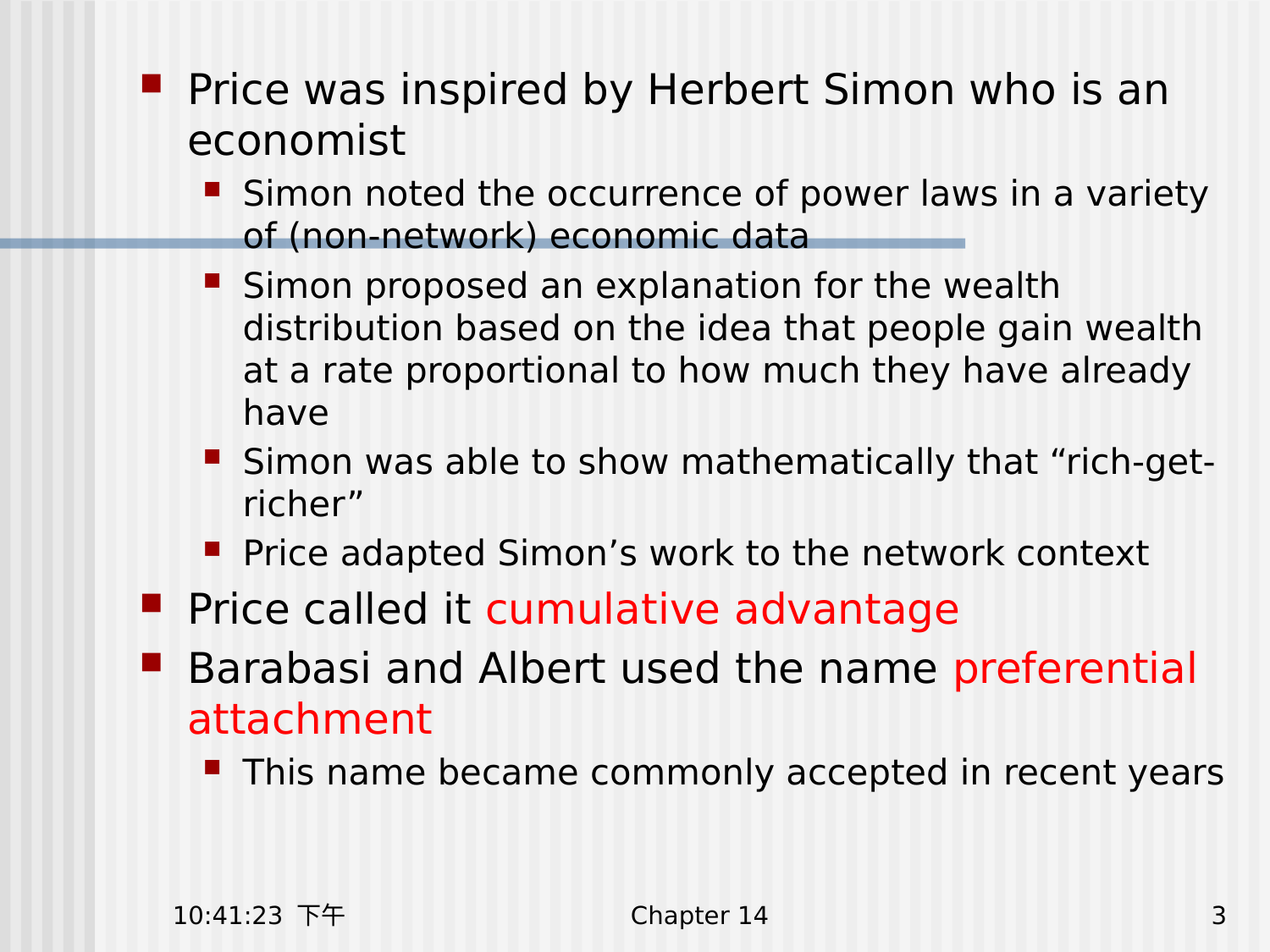

Price was inspired by Herbert Simon who is an economist
Simon noted the occurrence of power laws in a variety of (non-network) economic data
Simon proposed an explanation for the wealth distribution based on the idea that people gain wealth at a rate proportional to how much they have already have
Simon was able to show mathematically that “rich-get-richer”
Price adapted Simon’s work to the network context
Price called it cumulative advantage
Barabasi and Albert used the name preferential attachment
This name became commonly accepted in recent years
10:41:23 下午
Chapter 14
3